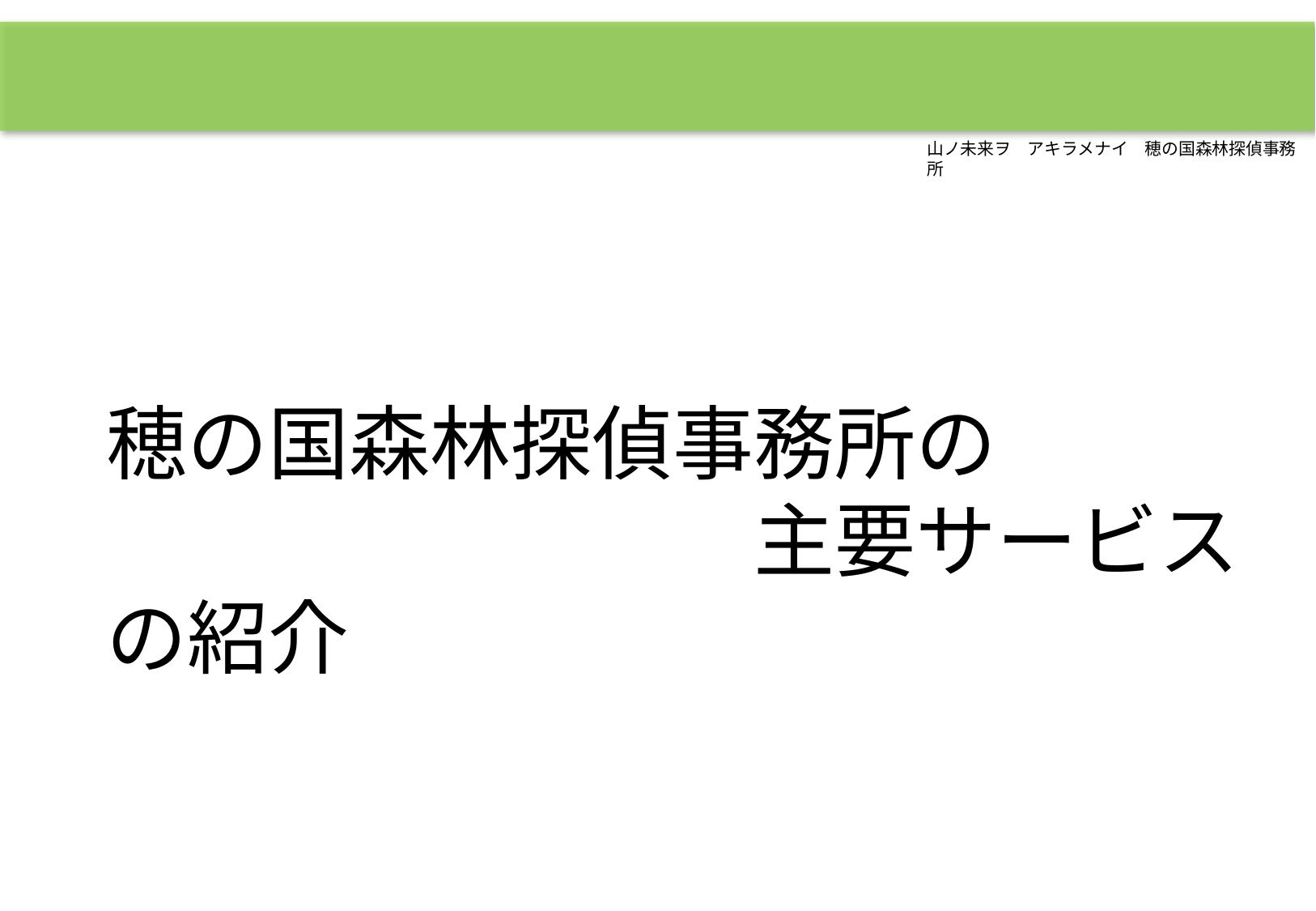

山ノ未来ヲ　アキラメナイ　穂の国森林探偵事務所

穂の国森林探偵事務所の
　　　　　　　　主要サービスの紹介